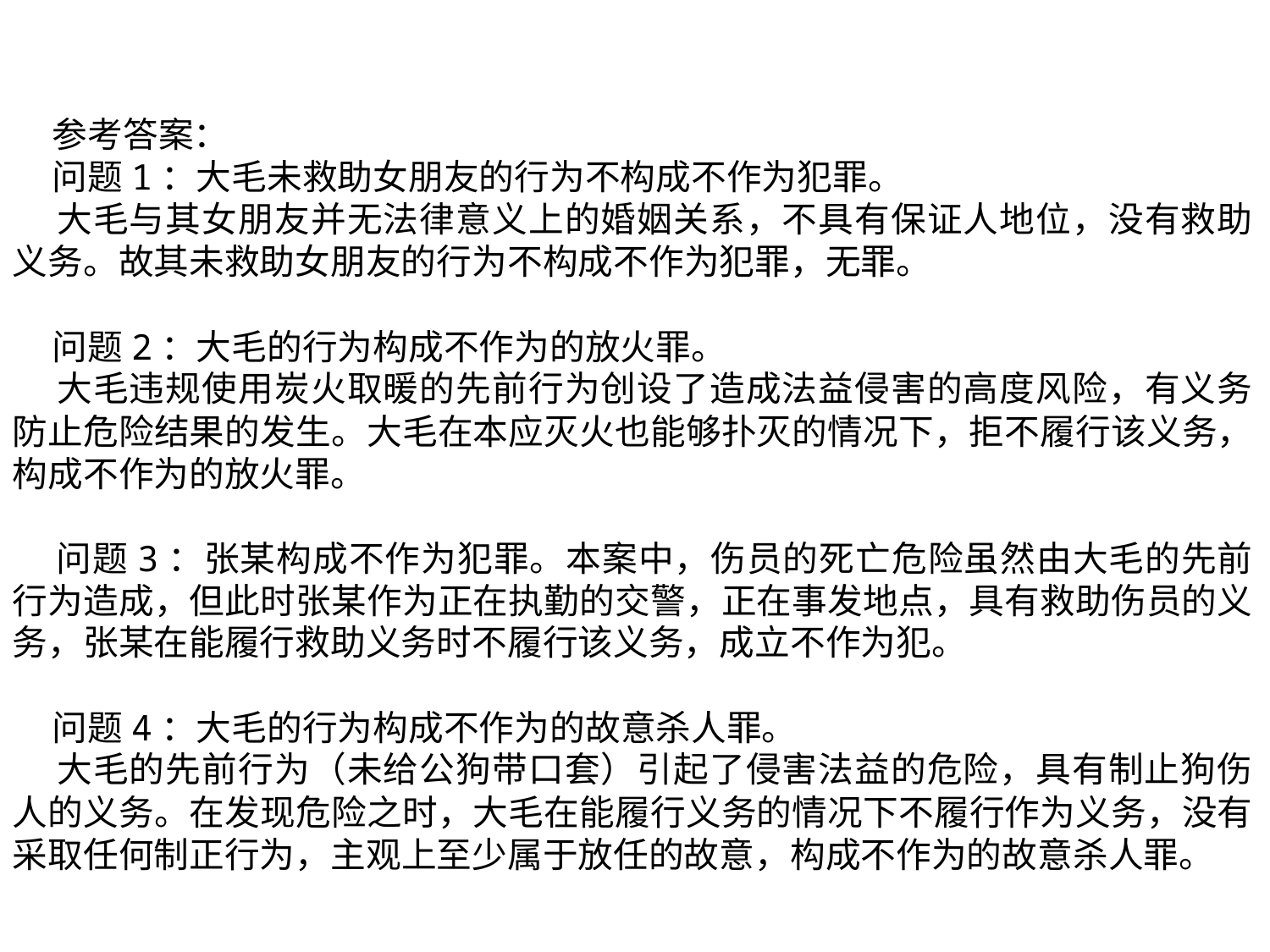

参考答案：
    问题1：大毛未救助女朋友的行为不构成不作为犯罪。
    大毛与其女朋友并无法律意义上的婚姻关系，不具有保证人地位，没有救助义务。故其未救助女朋友的行为不构成不作为犯罪，无罪。

    问题2：大毛的行为构成不作为的放火罪。
    大毛违规使用炭火取暖的先前行为创设了造成法益侵害的高度风险，有义务防止危险结果的发生。大毛在本应灭火也能够扑灭的情况下，拒不履行该义务，构成不作为的放火罪。

    问题3：张某构成不作为犯罪。本案中，伤员的死亡危险虽然由大毛的先前行为造成，但此时张某作为正在执勤的交警，正在事发地点，具有救助伤员的义务，张某在能履行救助义务时不履行该义务，成立不作为犯。

    问题4：大毛的行为构成不作为的故意杀人罪。
    大毛的先前行为（未给公狗带口套）引起了侵害法益的危险，具有制止狗伤人的义务。在发现危险之时，大毛在能履行义务的情况下不履行作为义务，没有采取任何制正行为，主观上至少属于放任的故意，构成不作为的故意杀人罪。